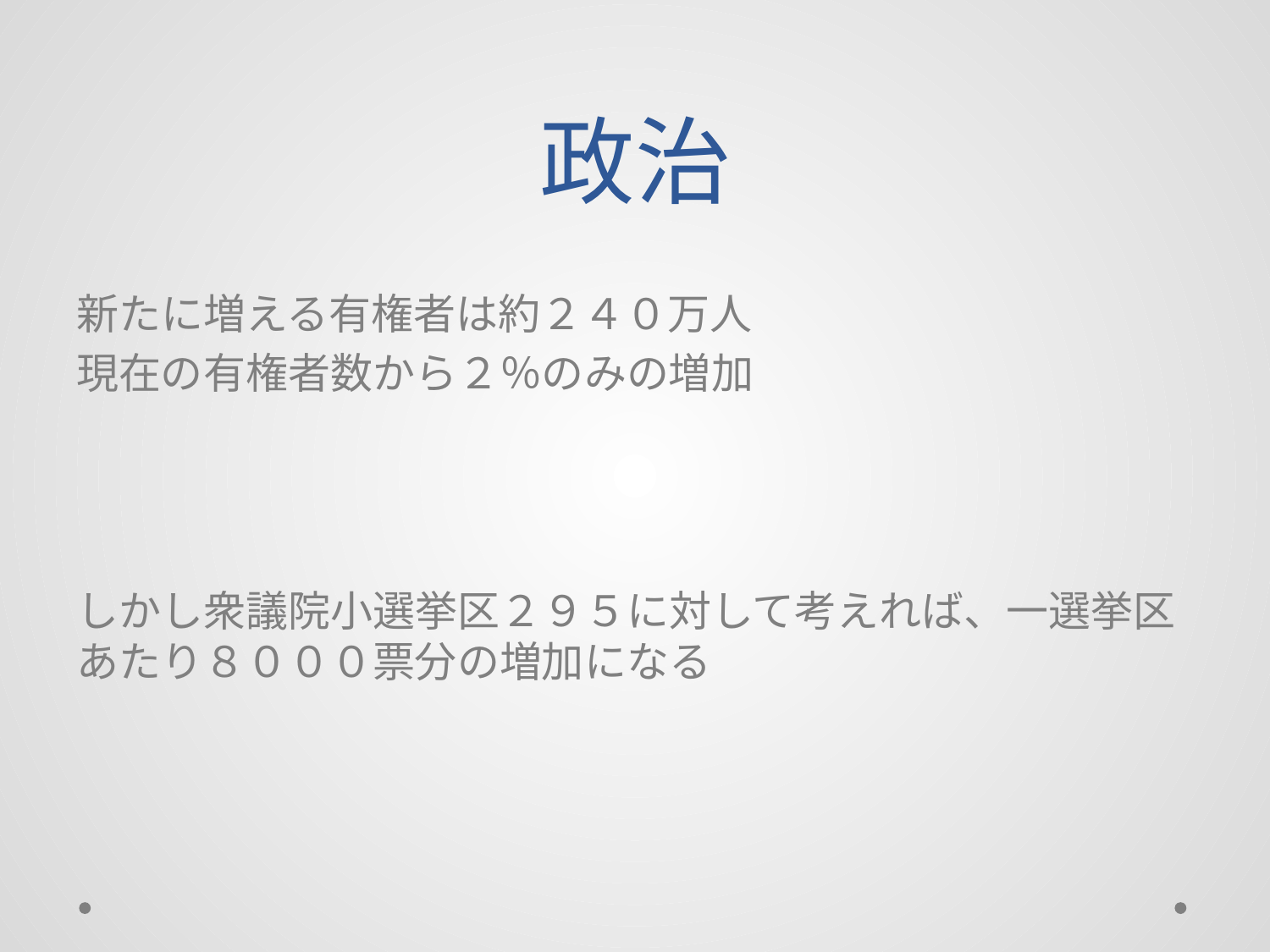

# 政治

新たに増える有権者は約２４０万人
現在の有権者数から２％のみの増加

しかし衆議院小選挙区２９５に対して考えれば、一選挙区あたり８０００票分の増加になる